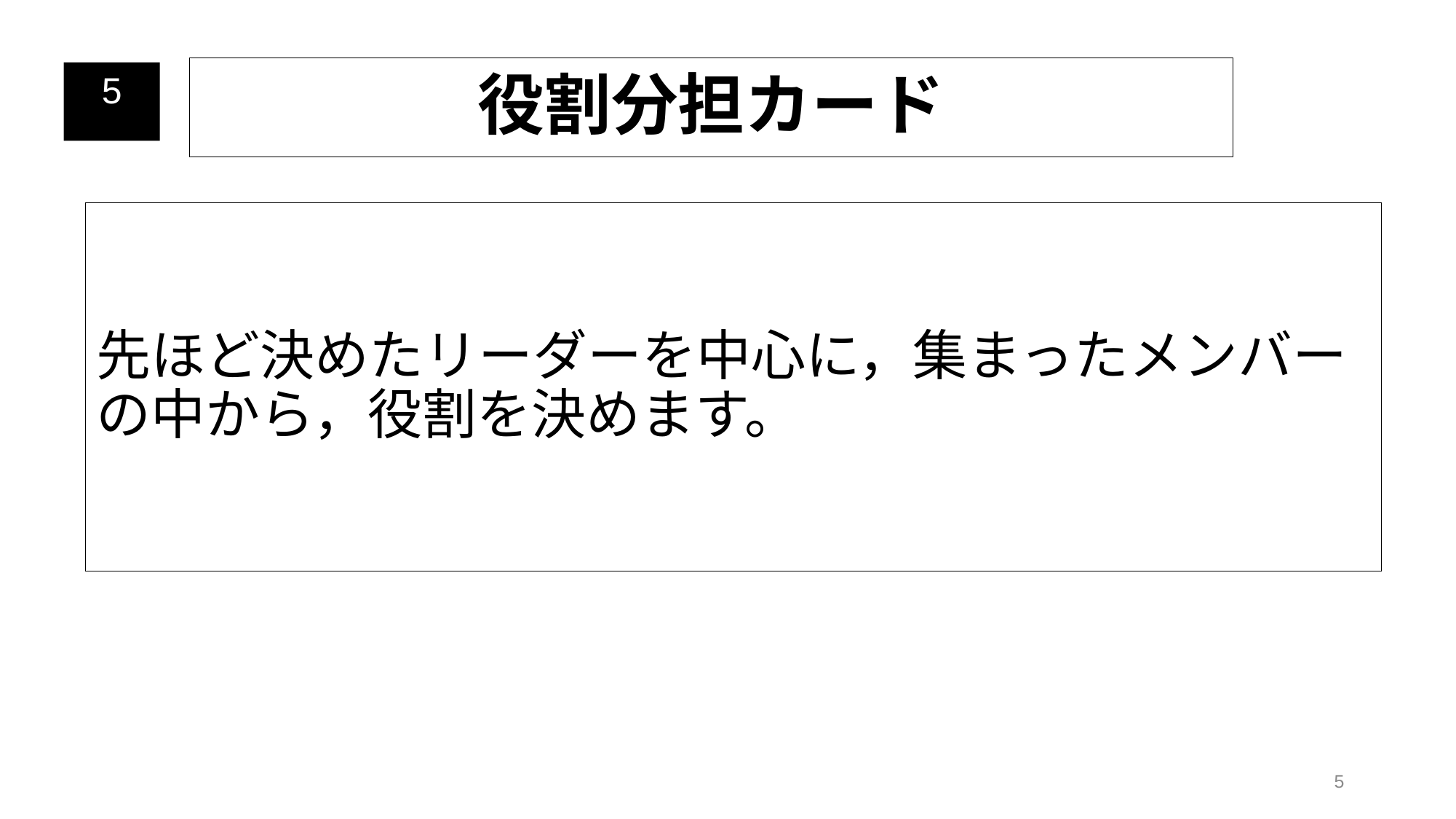

役割分担カード
5
先ほど決めたリーダーを中心に，集まったメンバーの中から，役割を決めます。
5